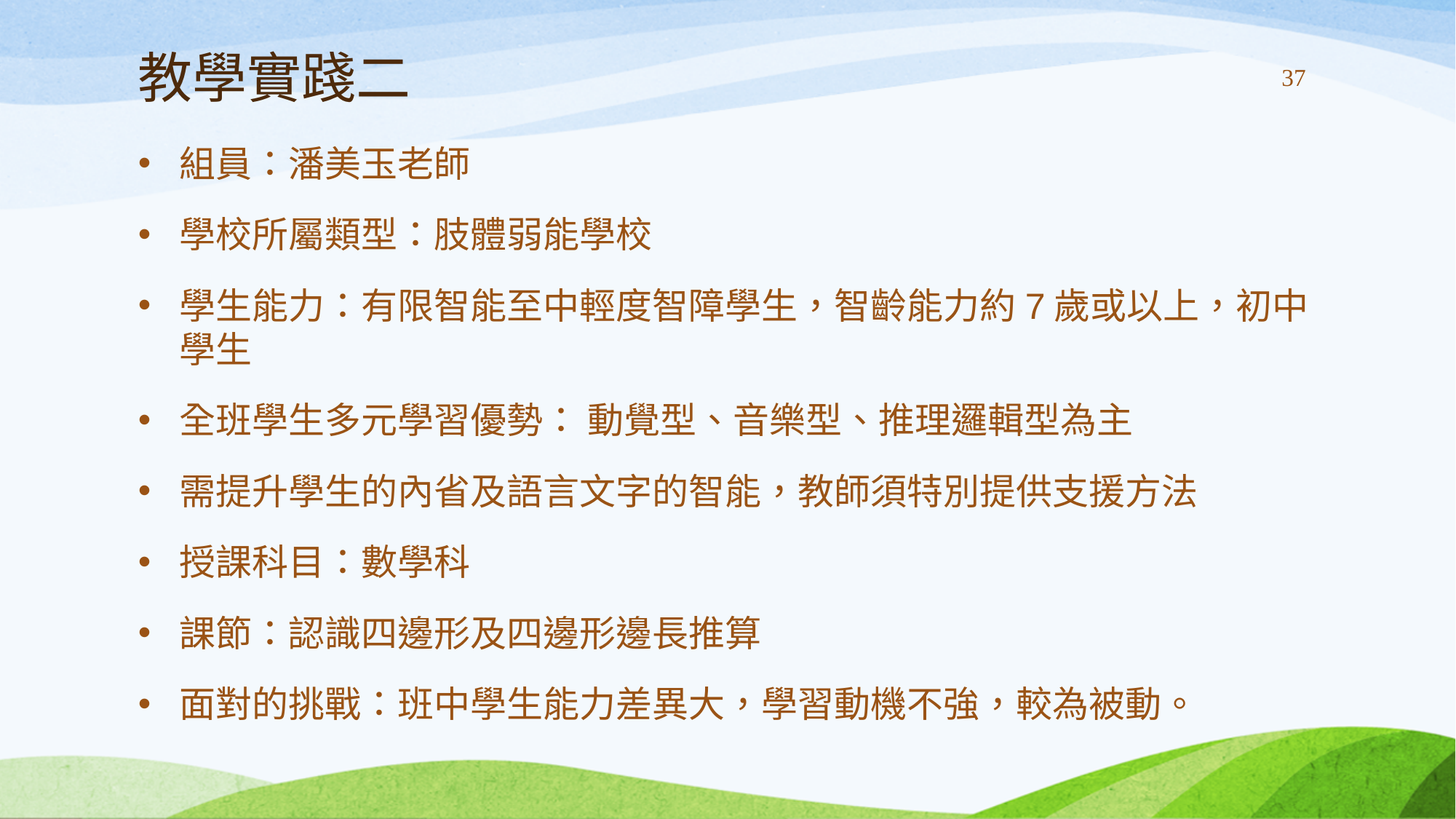

# 教學實踐二
37
組員：潘美玉老師
學校所屬類型：肢體弱能學校
學生能力：有限智能至中輕度智障學生，智齡能力約7歲或以上，初中學生
全班學生多元學習優勢： 動覺型、音樂型、推理邏輯型為主
需提升學生的內省及語言文字的智能，教師須特別提供支援方法
授課科目：數學科
課節：認識四邊形及四邊形邊長推算
面對的挑戰：班中學生能力差異大，學習動機不強，較為被動。